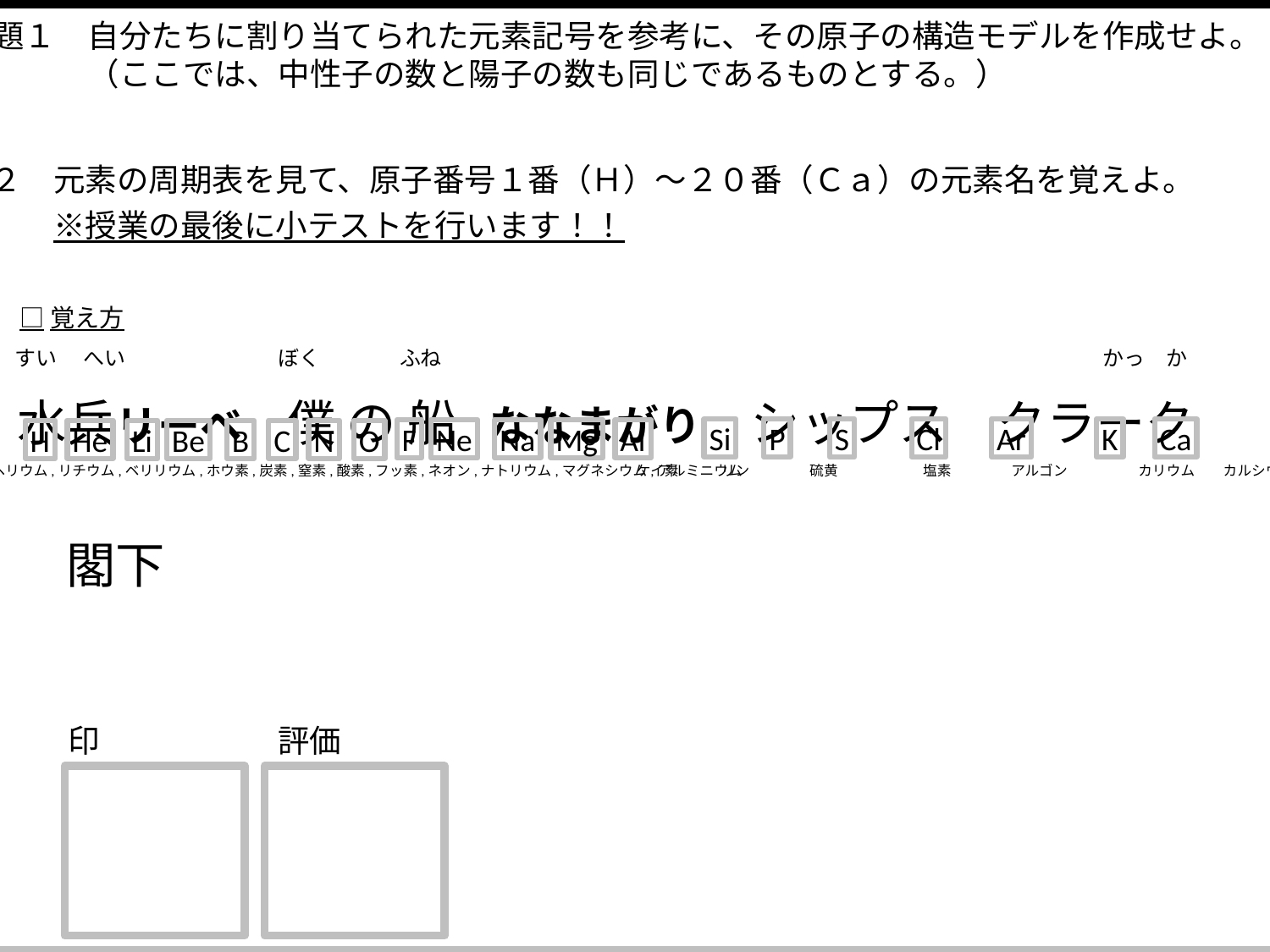

課題１　自分たちに割り当てられた元素記号を参考に、その原子の構造モデルを作成せよ。
　　　　（ここでは、中性子の数と陽子の数も同じであるものとする。）
課題２　元素の周期表を見て、原子番号１番（Ｈ）～２０番（Ｃａ）の元素名を覚えよ。
　　　　※授業の最後に小テストを行います！！
□覚え方
水兵リーベ    僕 の 船   ななまがり　シップス　クラーク　閣下
かっ　か
すい　 へい
ぼく
ふね
Si
P
S
Cl
Ar
K
Ca
F
Ne
Na
Mg
Al
H
He
Li
Be
B
C
N
O
水素,ヘリウム,リチウム,ベリリウム,ホウ素,炭素,窒素,酸素,フッ素,ネオン,ナトリウム,マグネシウム,アルミニウム
ケイ素　　　リン 　　　　硫黄　　　　　　塩素 　　　　アルゴン　　　　　カリウム　　カルシウム
印
評価